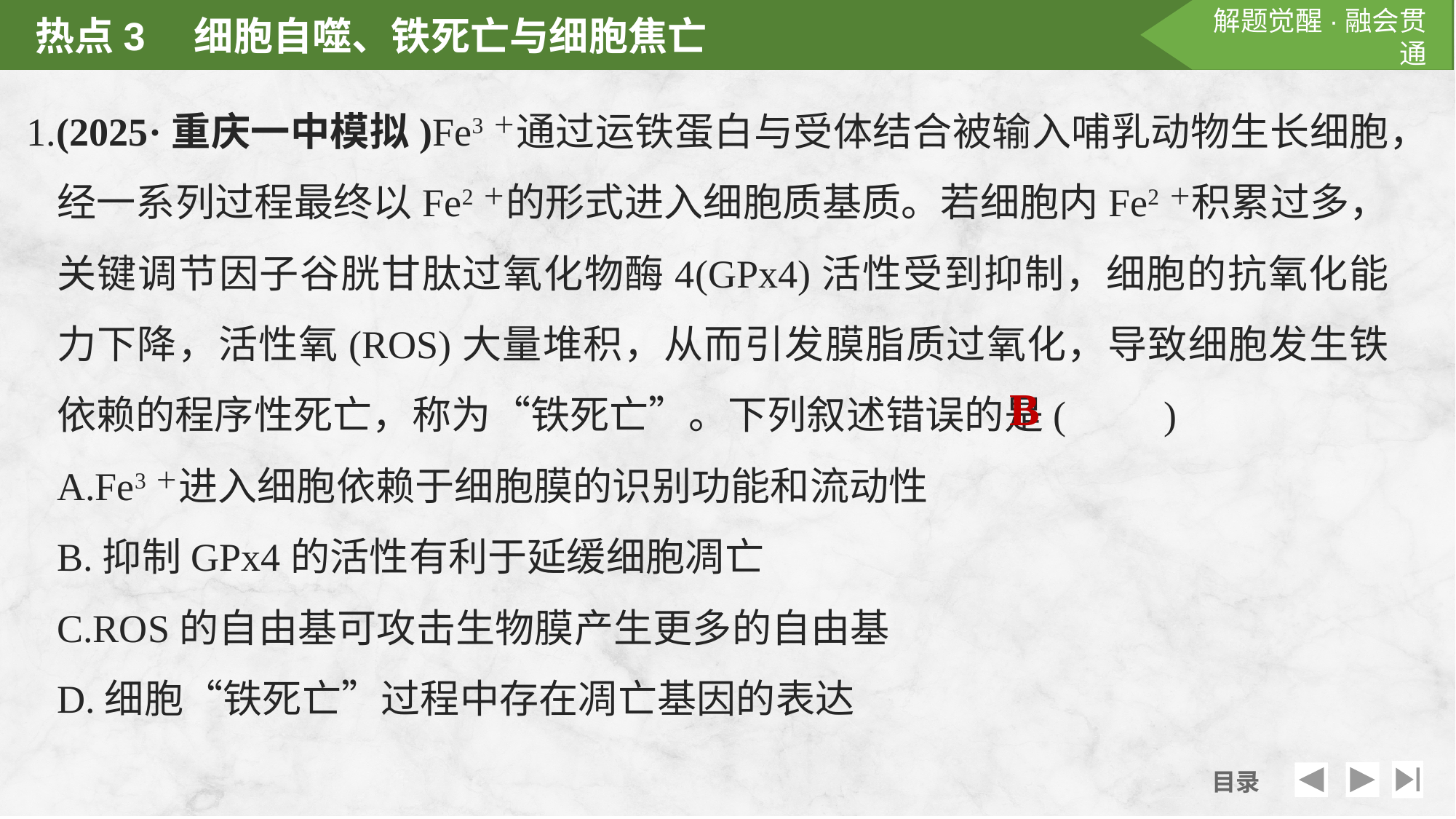

1.(2025·重庆一中模拟)Fe3＋通过运铁蛋白与受体结合被输入哺乳动物生长细胞，经一系列过程最终以Fe2＋的形式进入细胞质基质。若细胞内Fe2＋积累过多，关键调节因子谷胱甘肽过氧化物酶4(GPx4)活性受到抑制，细胞的抗氧化能力下降，活性氧(ROS)大量堆积，从而引发膜脂质过氧化，导致细胞发生铁依赖的程序性死亡，称为“铁死亡”。下列叙述错误的是(　　)
A.Fe3＋进入细胞依赖于细胞膜的识别功能和流动性
B.抑制GPx4的活性有利于延缓细胞凋亡
C.ROS的自由基可攻击生物膜产生更多的自由基
D.细胞“铁死亡”过程中存在凋亡基因的表达
B